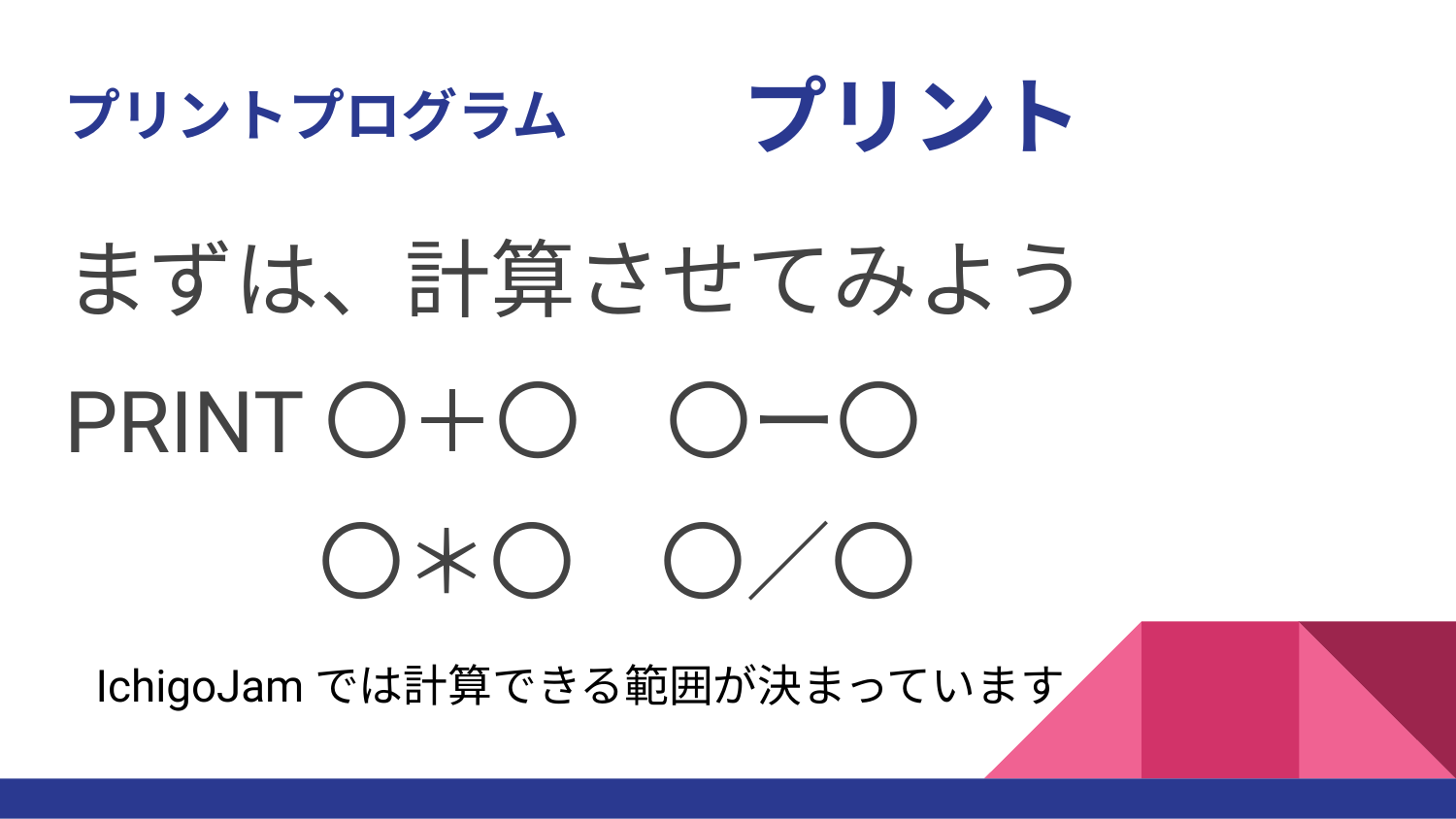

プリント
# プリントプログラム
まずは、計算させてみよう
PRINT〇＋〇　〇ー〇
　　    〇＊〇　〇／〇
IchigoJamでは計算できる範囲が決まっています